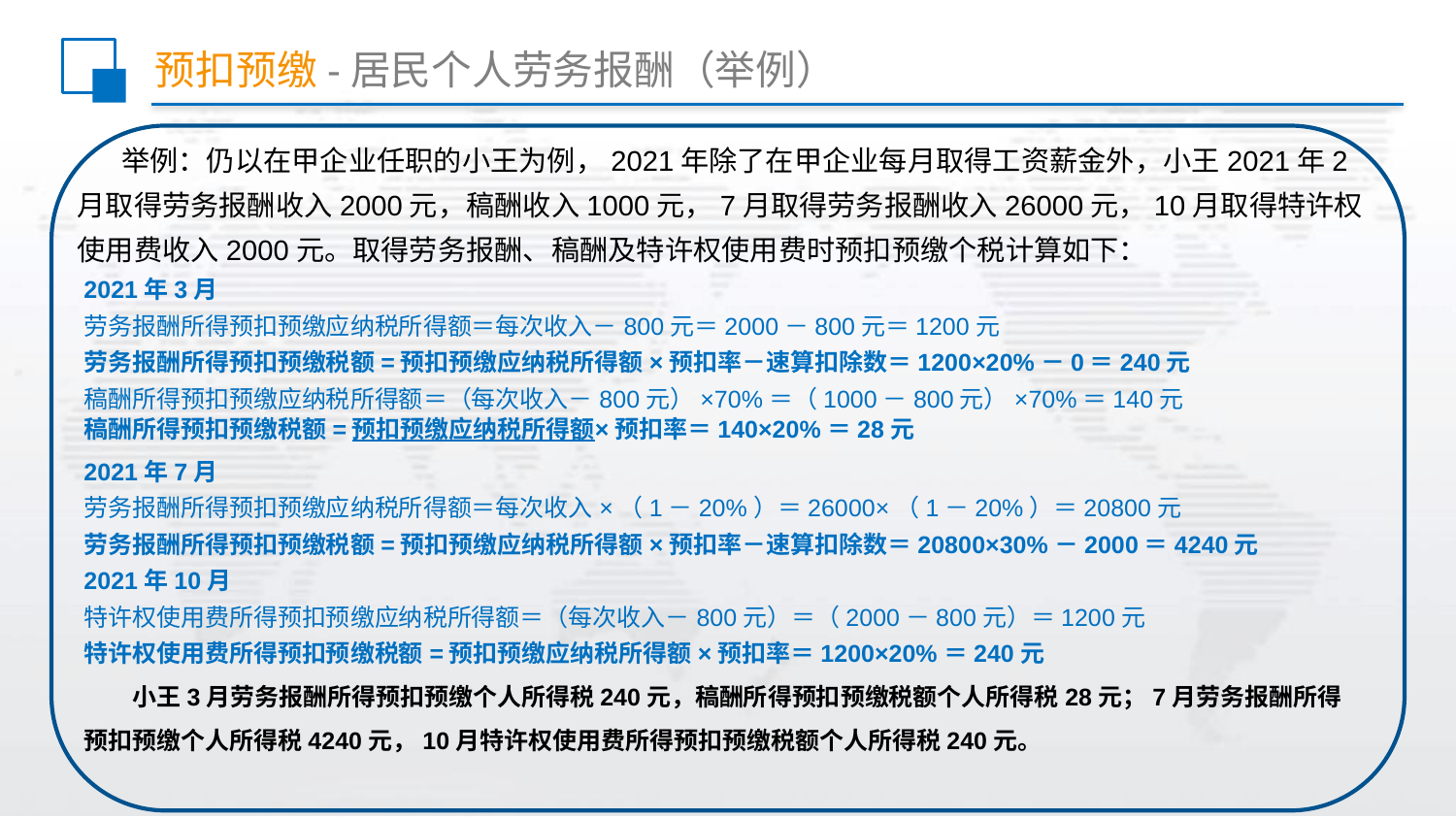

# 预扣预缴-居民个人劳务报酬（举例）

     举例：仍以在甲企业任职的小王为例，2021年除了在甲企业每月取得工资薪金外，小王2021年2月取得劳务报酬收入2000元，稿酬收入1000元，7月取得劳务报酬收入26000元，10月取得特许权使用费收入2000元。取得劳务报酬、稿酬及特许权使用费时预扣预缴个税计算如下：
2021年3月
劳务报酬所得预扣预缴应纳税所得额＝每次收入－800元＝2000－800元＝1200元
劳务报酬所得预扣预缴税额=预扣预缴应纳税所得额×预扣率－速算扣除数＝1200×20%－0＝240元
稿酬所得预扣预缴应纳税所得额＝（每次收入－800元）×70%＝（1000－800元）×70%＝140元
稿酬所得预扣预缴税额=预扣预缴应纳税所得额×预扣率＝140×20%＝28元
2021年7月
劳务报酬所得预扣预缴应纳税所得额＝每次收入×（1－20%）＝26000×（1－20%）＝20800元
劳务报酬所得预扣预缴税额=预扣预缴应纳税所得额×预扣率－速算扣除数＝20800×30%－2000＝4240元
2021年10月
特许权使用费所得预扣预缴应纳税所得额＝（每次收入－800元）＝（2000－800元）＝1200元
特许权使用费所得预扣预缴税额=预扣预缴应纳税所得额×预扣率＝1200×20%＝240元
        小王3月劳务报酬所得预扣预缴个人所得税240元，稿酬所得预扣预缴税额个人所得税28元；7月劳务报酬所得预扣预缴个人所得税4240元，10月特许权使用费所得预扣预缴税额个人所得税240元。